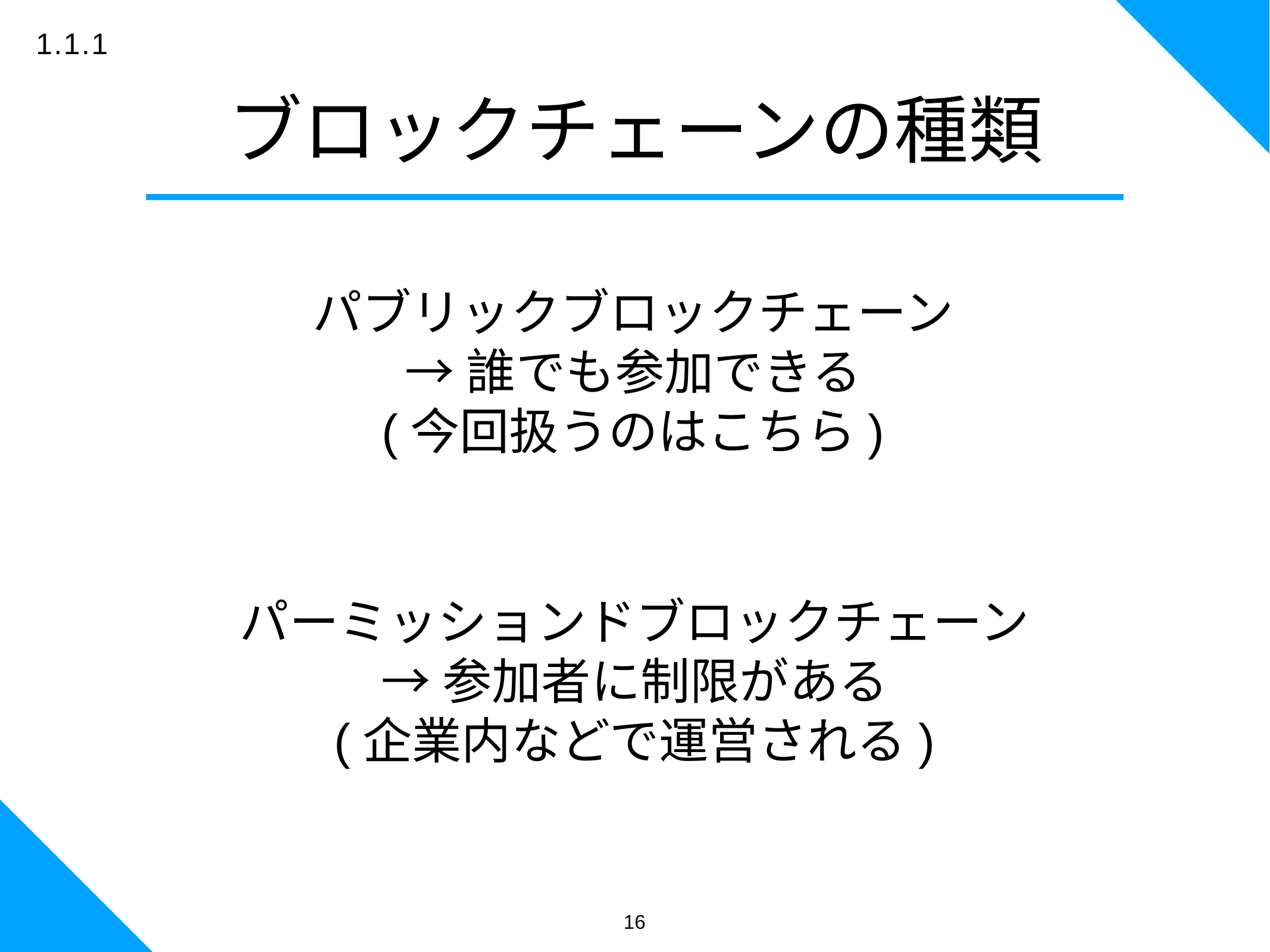

16
1.1.1
# ブロックチェーンの種類
パブリックブロックチェーン
→誰でも参加できる
(今回扱うのはこちら)
パーミッションドブロックチェーン
→参加者に制限がある
(企業内などで運営される)